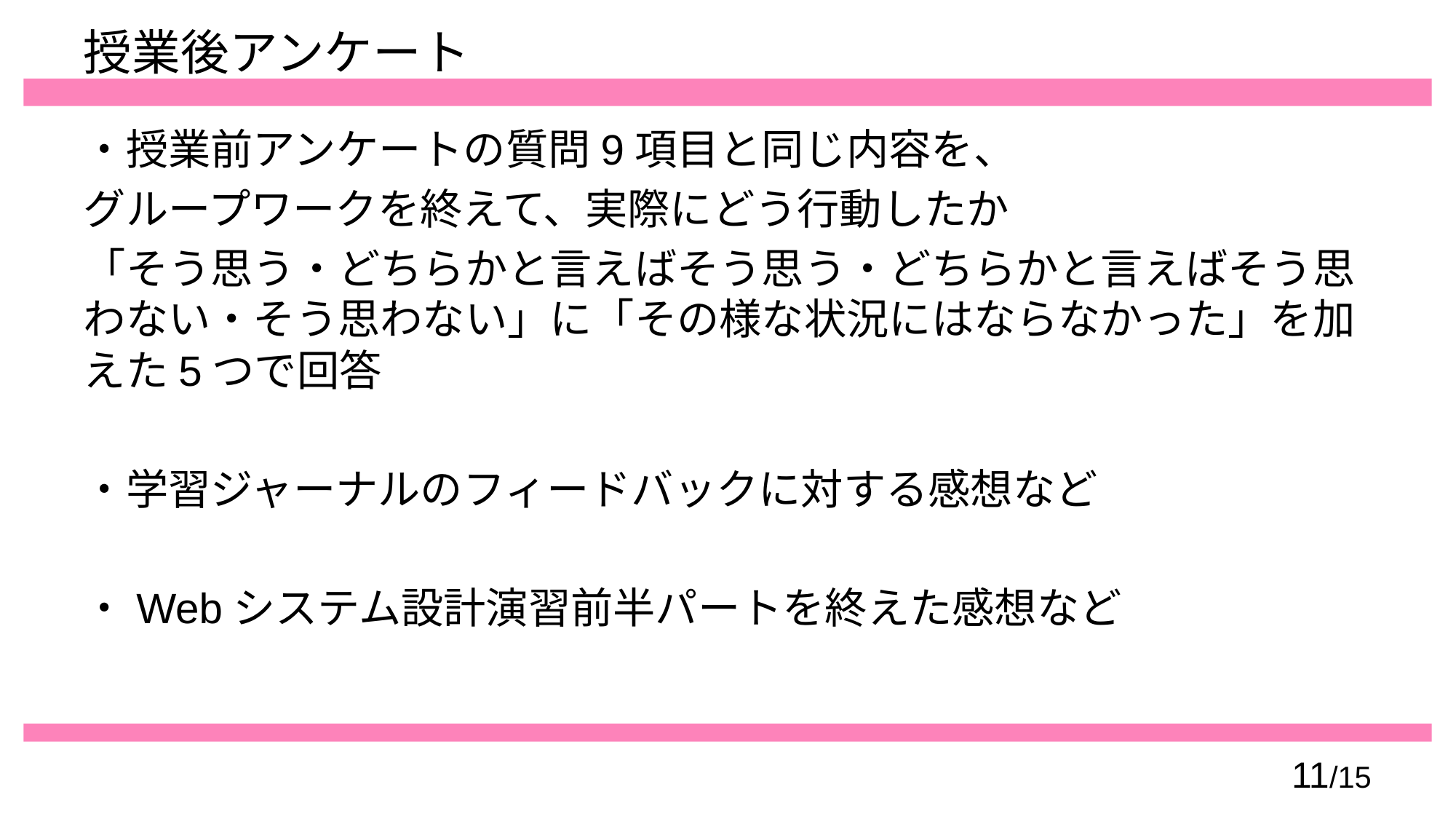

# 授業後アンケート
・授業前アンケートの質問9項目と同じ内容を、
グループワークを終えて、実際にどう行動したか
「そう思う・どちらかと言えばそう思う・どちらかと言えばそう思わない・そう思わない」に「その様な状況にはならなかった」を加えた5つで回答

・学習ジャーナルのフィードバックに対する感想など

・Webシステム設計演習前半パートを終えた感想など

11/15